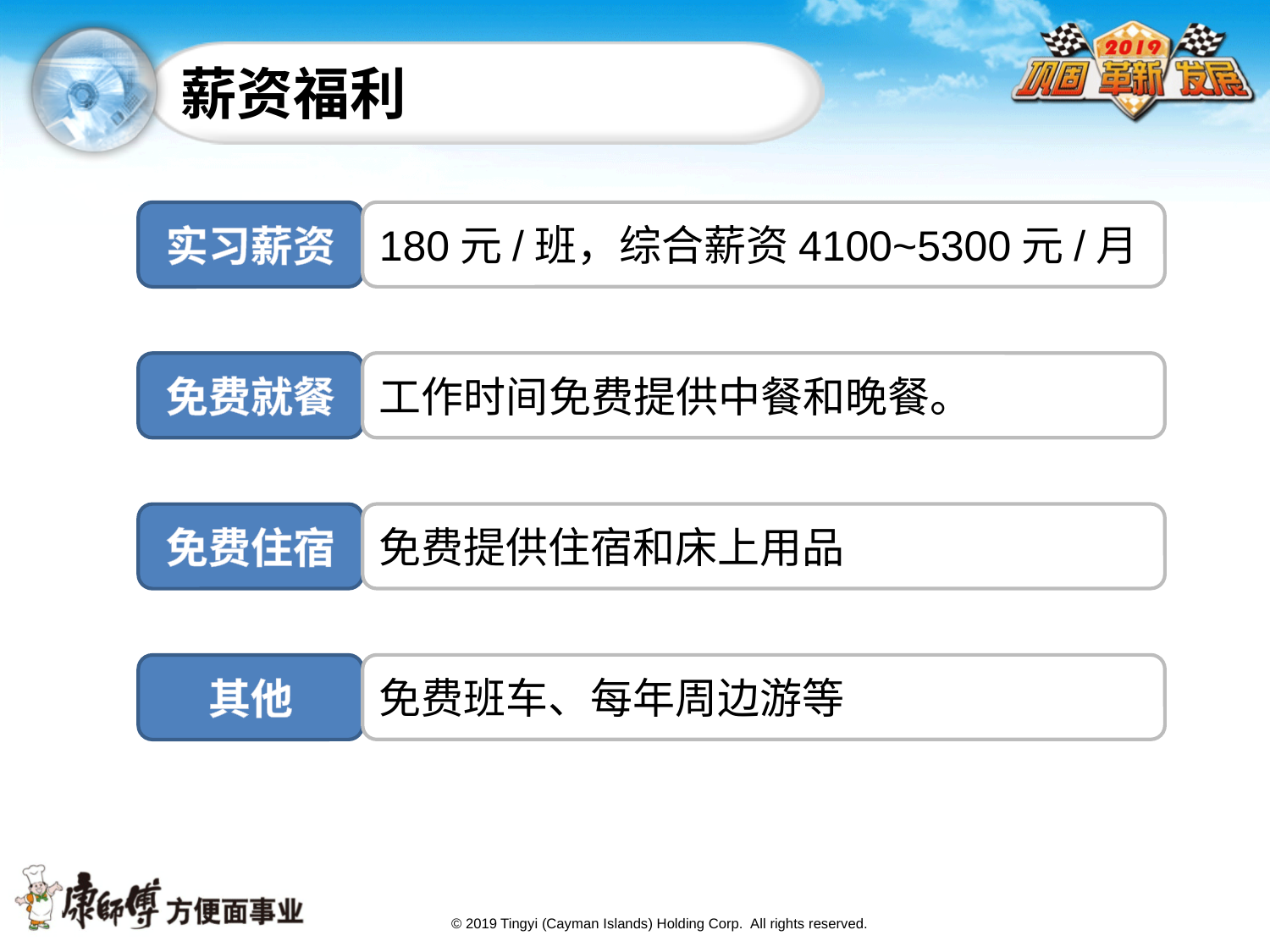

# 薪资福利
180元/班，综合薪资4100~5300元/月
实习薪资
工作时间免费提供中餐和晚餐。
免费就餐
免费提供住宿和床上用品
免费住宿
免费班车、每年周边游等
其他